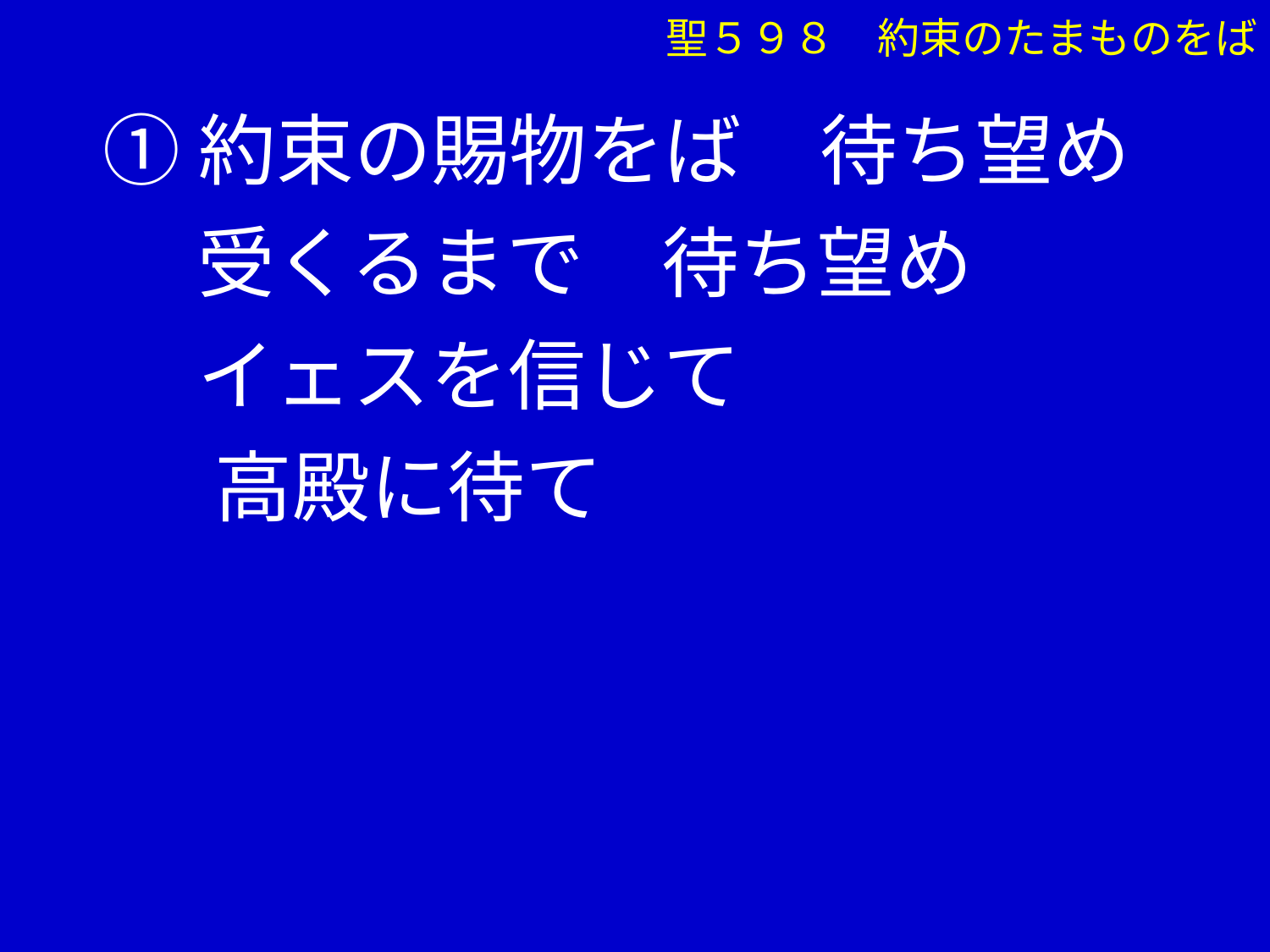

①約束の賜物をば　待ち望め
　 受くるまで　待ち望め
　 イェスを信じて
　  高殿に待て

聖５９８　約束のたまものをば